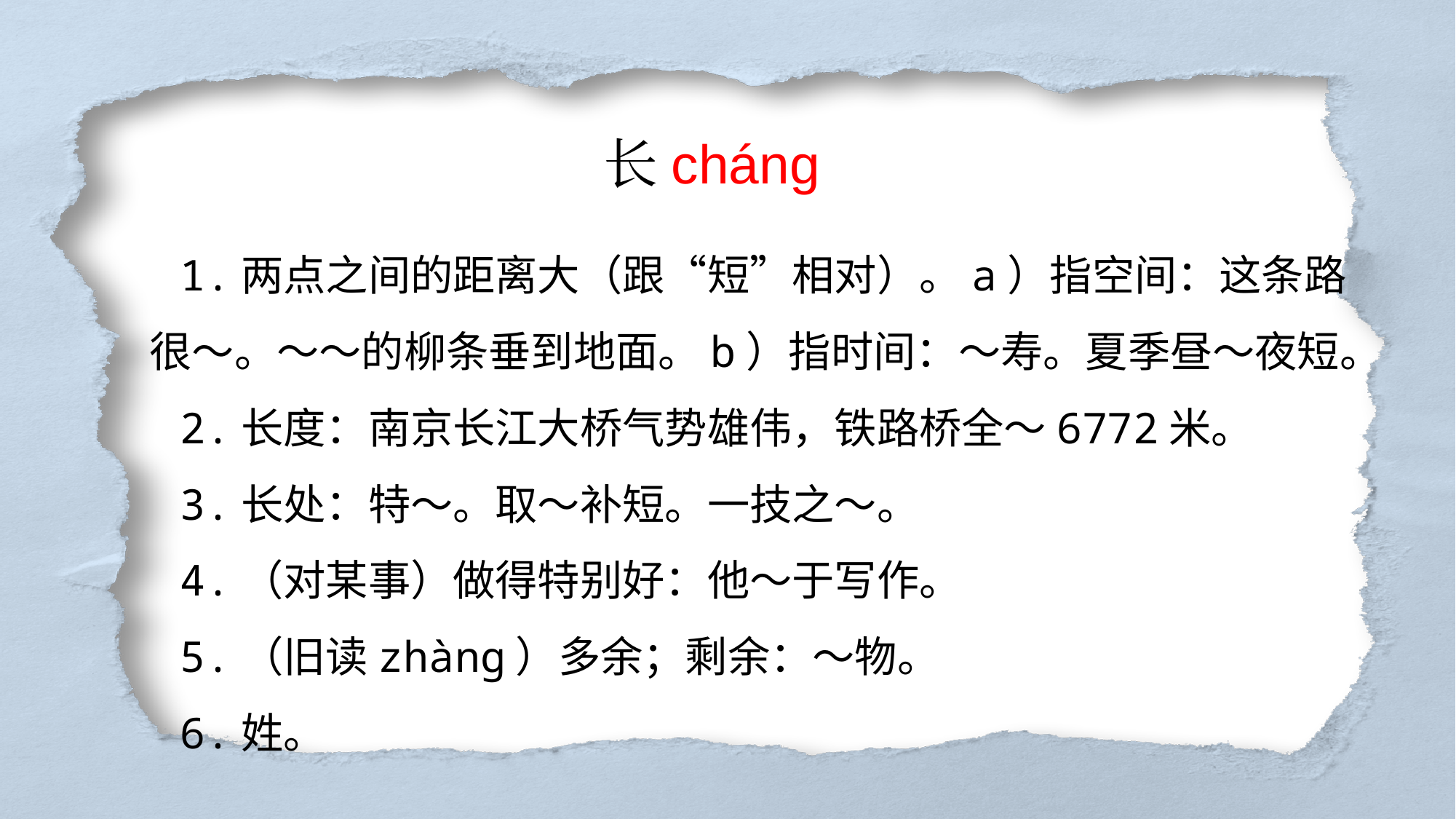

长cháng

1.两点之间的距离大（跟“短”相对）。a）指空间：这条路很～。～～的柳条垂到地面。b）指时间：～寿。夏季昼～夜短。
2.长度：南京长江大桥气势雄伟，铁路桥全～6772米。
3.长处：特～。取～补短。一技之～。
4.（对某事）做得特别好：他～于写作。
5.（旧读zhàng）多余；剩余：～物。
6.姓。